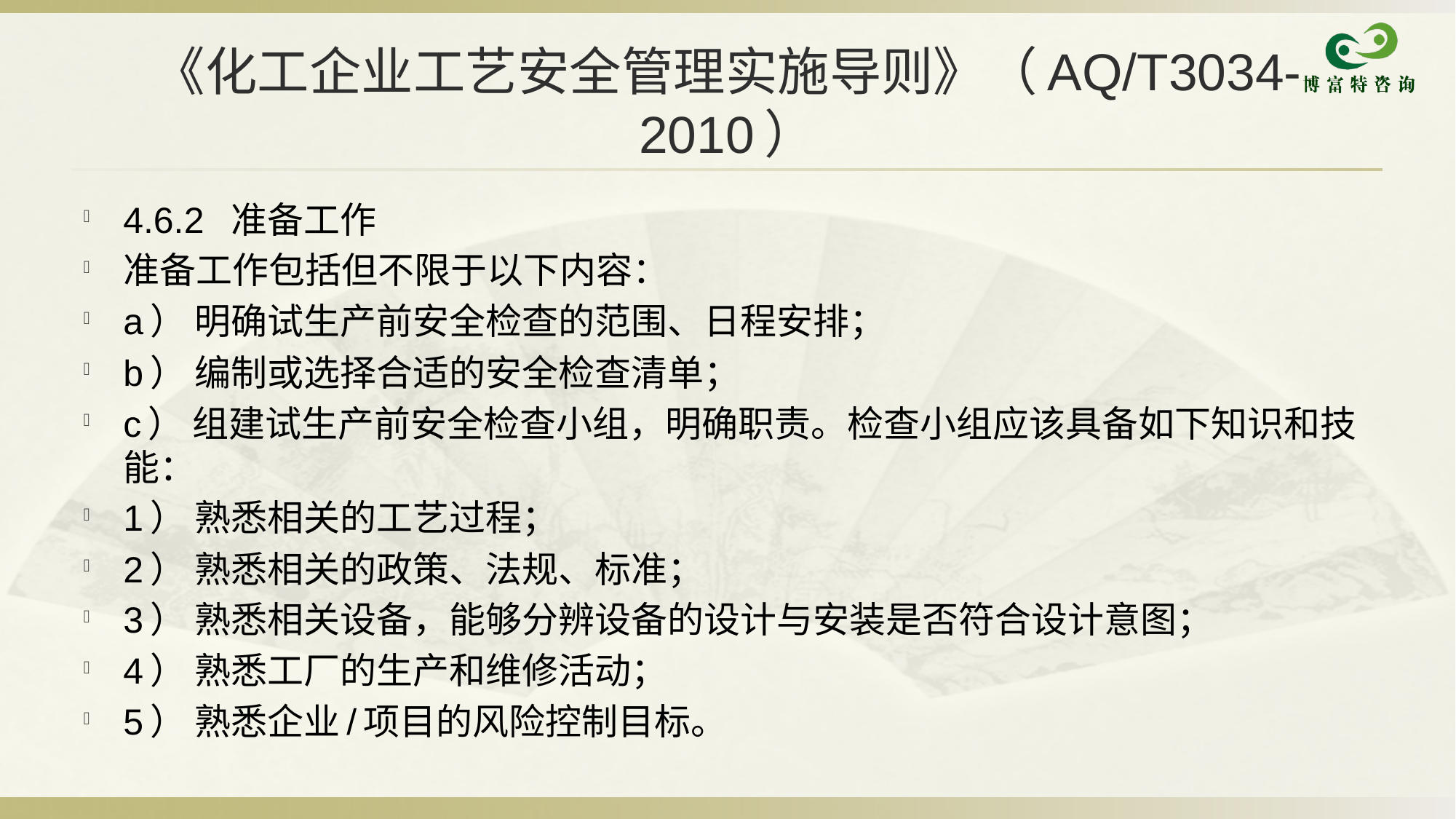

# 《化工企业工艺安全管理实施导则》（AQ/T3034-2010）
4.6.2  准备工作
准备工作包括但不限于以下内容：
a） 明确试生产前安全检查的范围、日程安排；
b） 编制或选择合适的安全检查清单；
c） 组建试生产前安全检查小组，明确职责。检查小组应该具备如下知识和技能：
1） 熟悉相关的工艺过程；
2） 熟悉相关的政策、法规、标准；
3） 熟悉相关设备，能够分辨设备的设计与安装是否符合设计意图；
4） 熟悉工厂的生产和维修活动；
5） 熟悉企业/项目的风险控制目标。